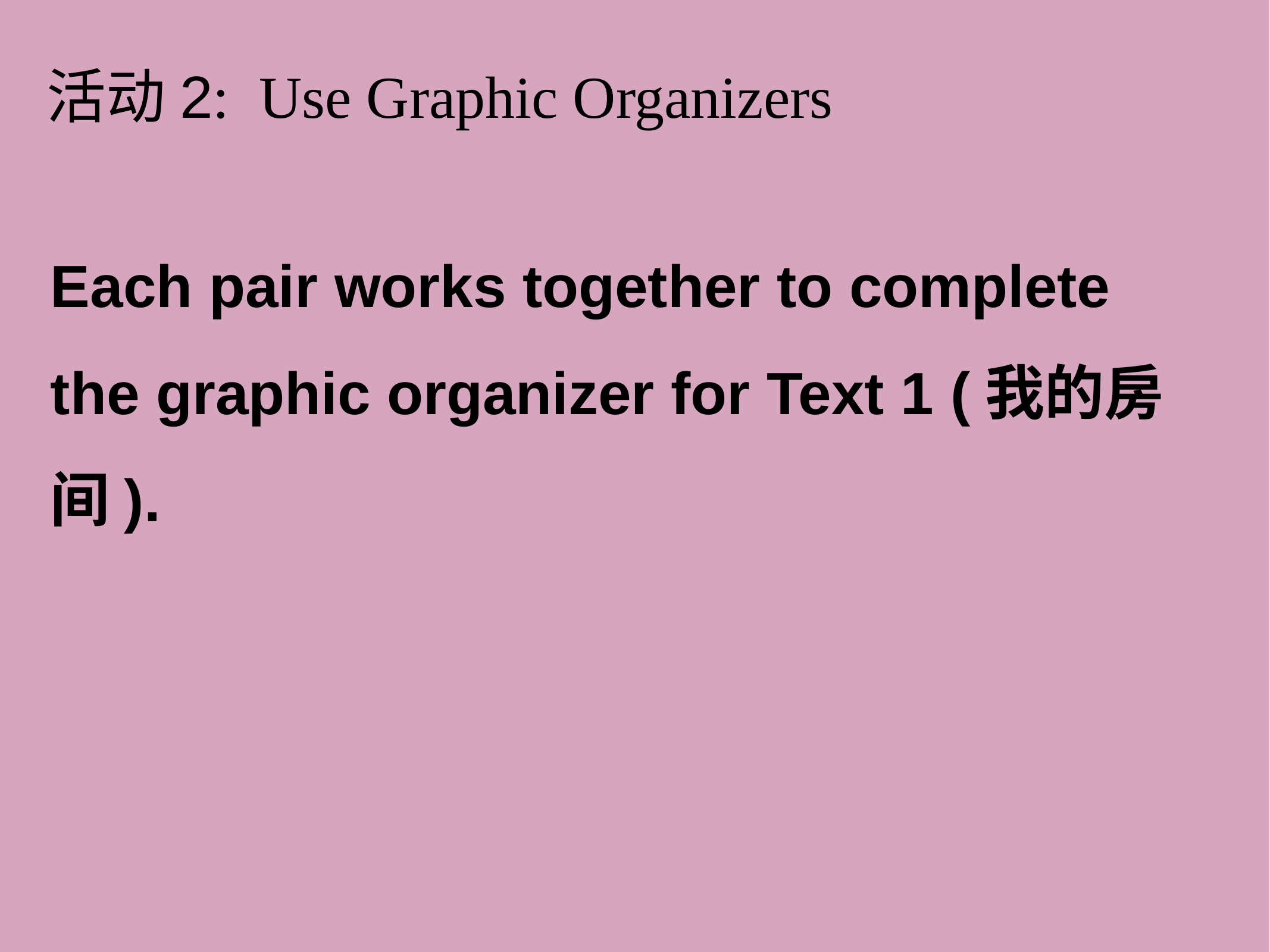

活动2:  Use Graphic Organizers

Each pair works together to complete the graphic organizer for Text 1 (我的房间).